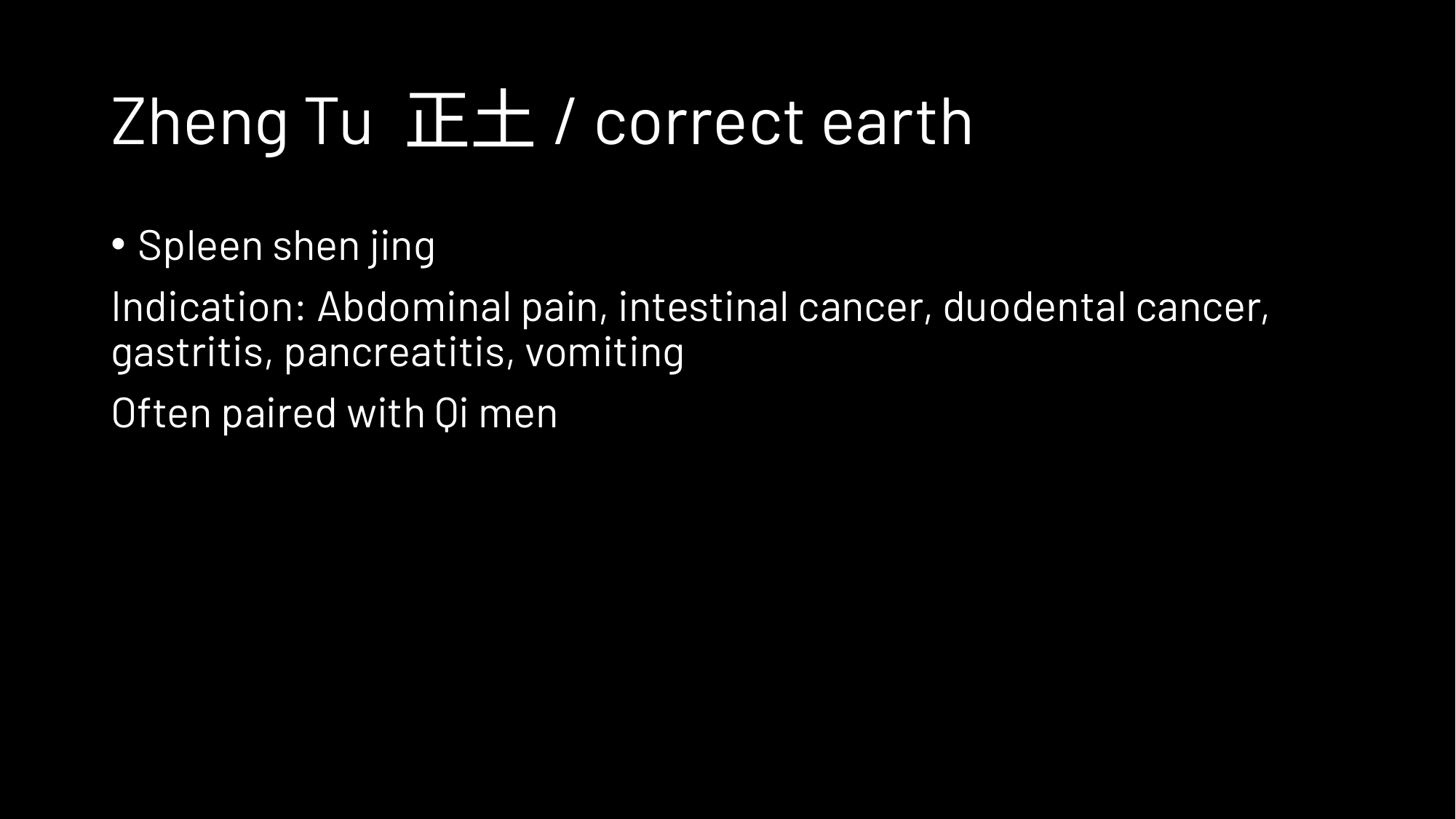

# Zheng Tu 正土/ correct earth
Spleen shen jing
Indication: Abdominal pain, intestinal cancer, duodental cancer, gastritis, pancreatitis, vomiting
Often paired with Qi men